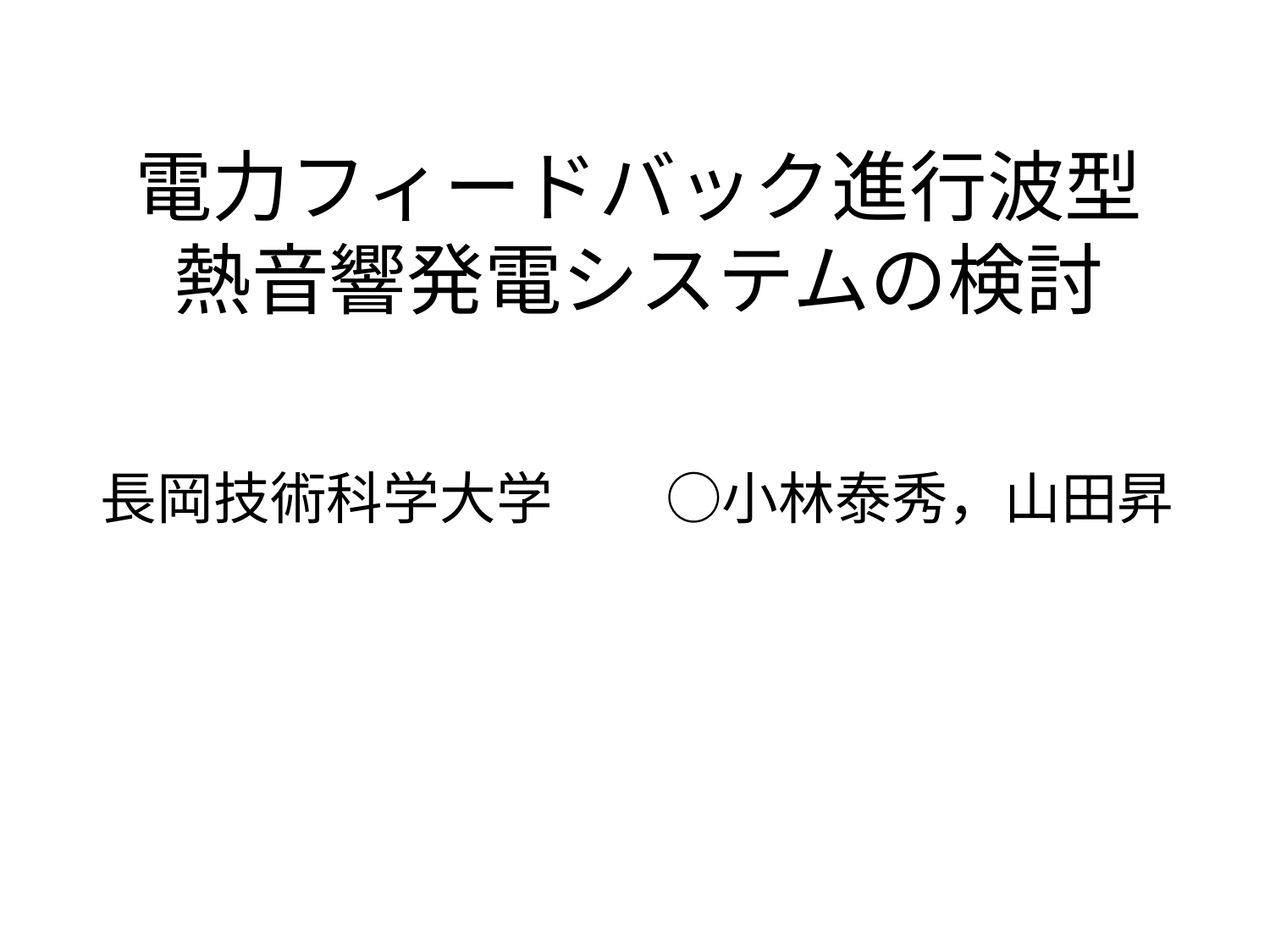

# 電力フィードバック進行波型 熱音響発電システムの検討
長岡技術科学大学　　○小林泰秀，山田昇